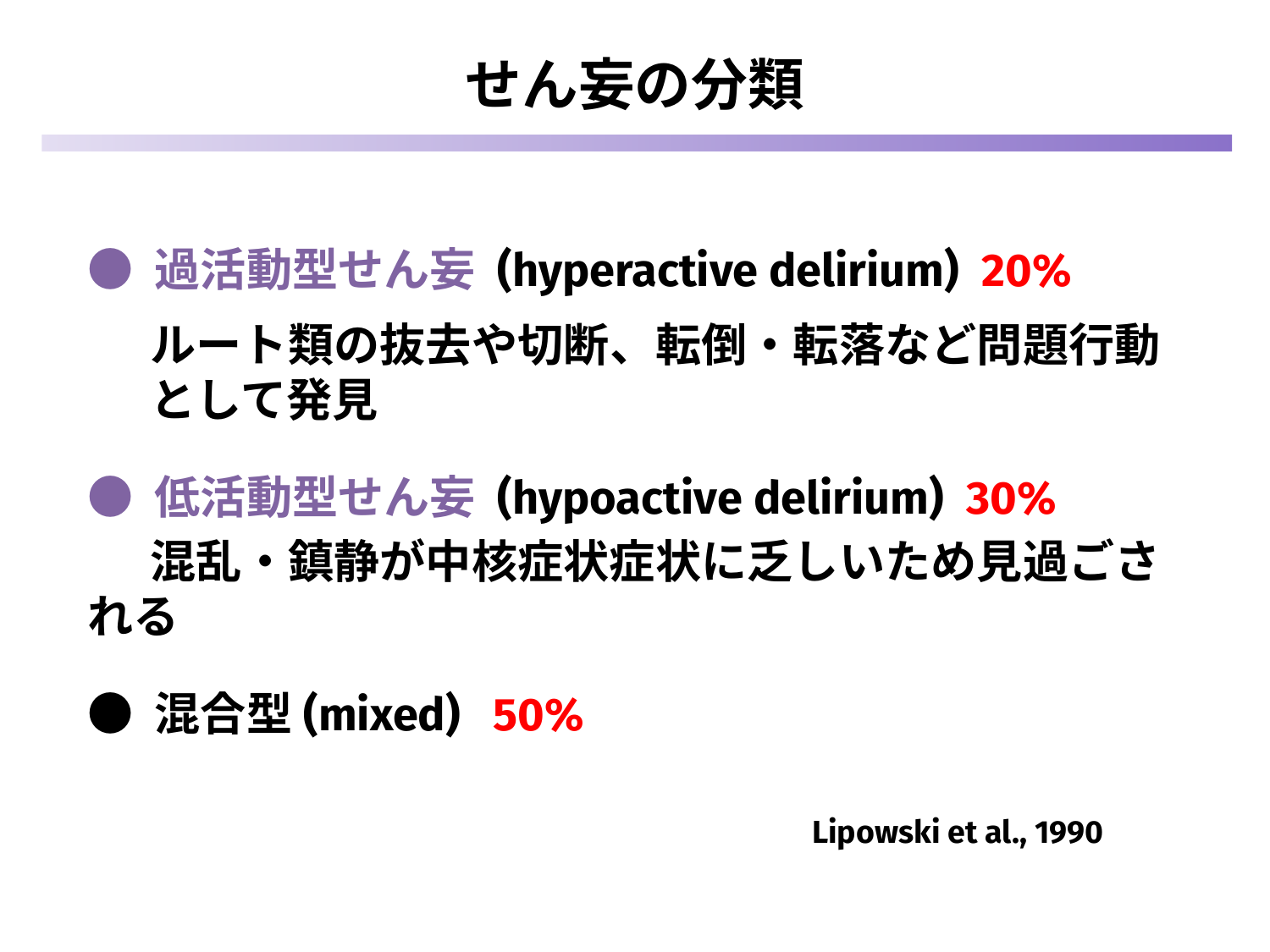

# せん妄の分類

● 過活動型せん妄 (hyperactive delirium)  20%
     ルート類の抜去や切断、転倒・転落など問題行動
     として発見
● 低活動型せん妄 (hypoactive delirium)  30%
     混乱・鎮静が中核症状症状に乏しいため見過ごされる
● 混合型(mixed)   50%
Lipowski et al., 1990